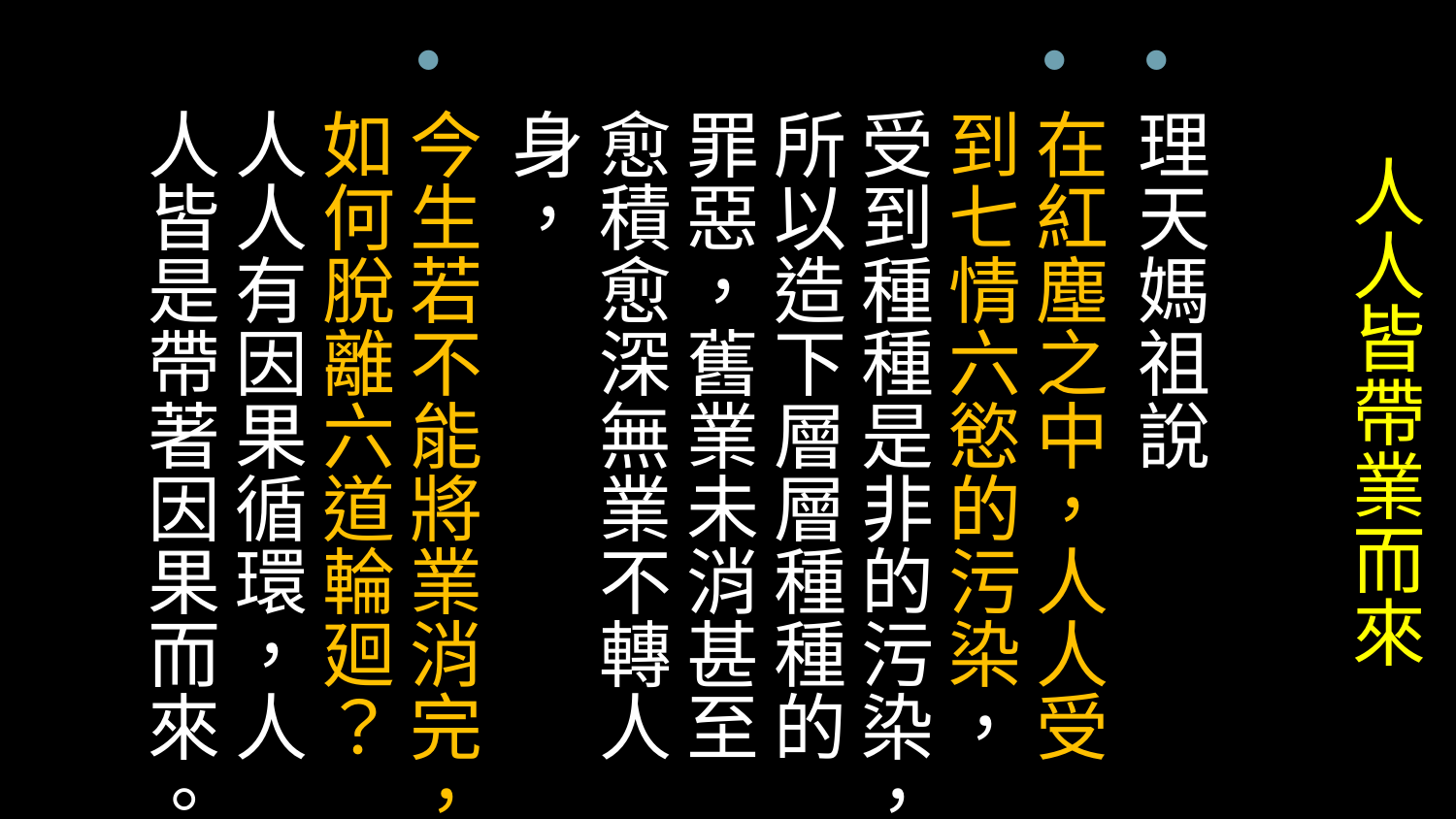

# 人人皆帶業而來
理天媽祖說
在紅塵之中，人人受到七情六慾的污染，受到種種是非的污染，所以造下層層種種的罪惡，舊業未消甚至愈積愈深無業不轉人身，
今生若不能將業消完，如何脫離六道輪廻？人人有因果循環，人人皆是帶著因果而來。